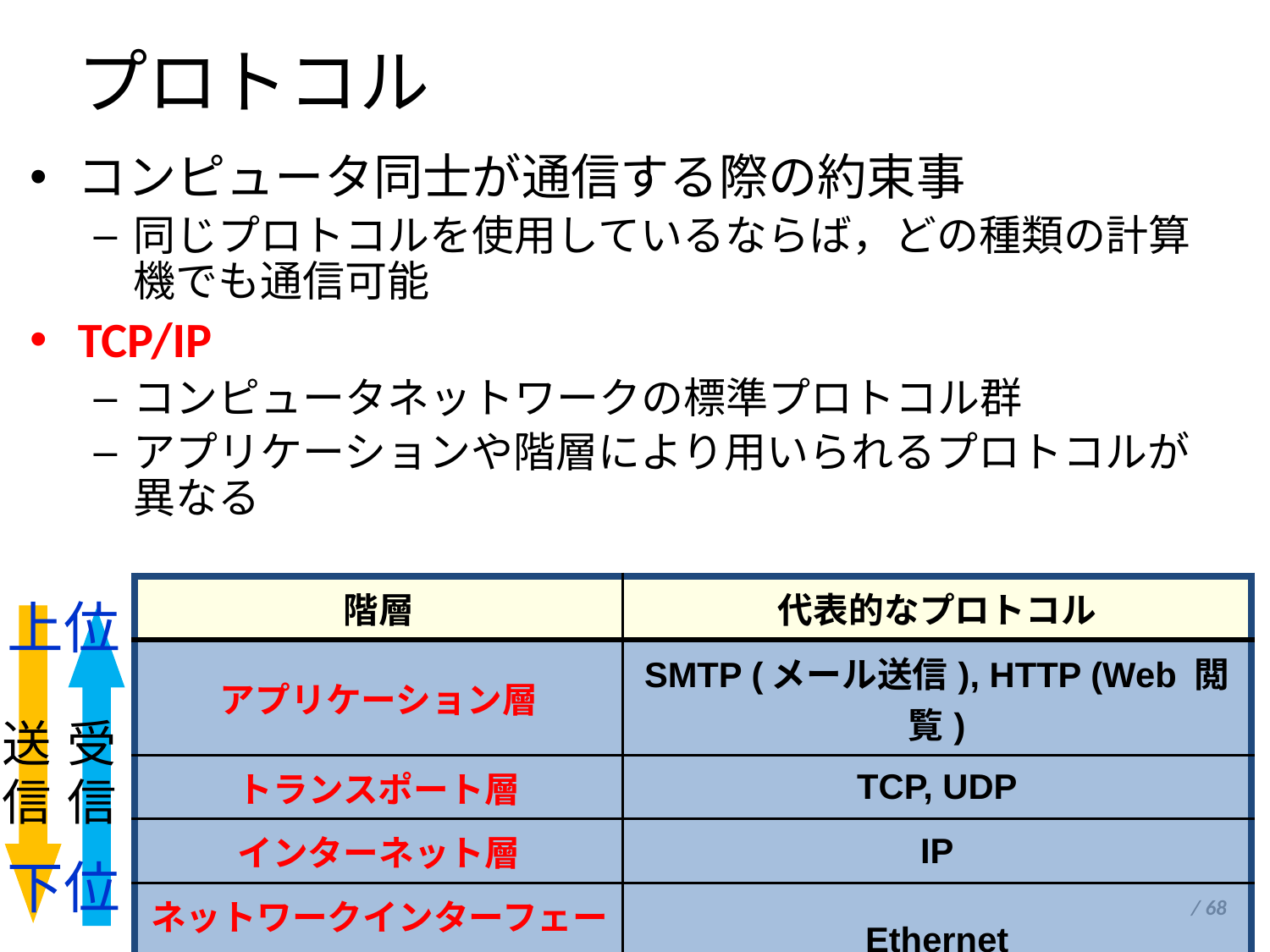

プロトコル
コンピュータ同士が通信する際の約束事
同じプロトコルを使用しているならば，どの種類の計算機でも通信可能
TCP/IP
コンピュータネットワークの標準プロトコル群
アプリケーションや階層により用いられるプロトコルが異なる
| 階層 | 代表的なプロトコル |
| --- | --- |
| アプリケーション層 | SMTP (メール送信), HTTP (Web 閲覧) |
| トランスポート層 | TCP, UDP |
| インターネット層 | IP |
| ネットワークインターフェース層 | Ethernet |
上位

送信
受信
下位